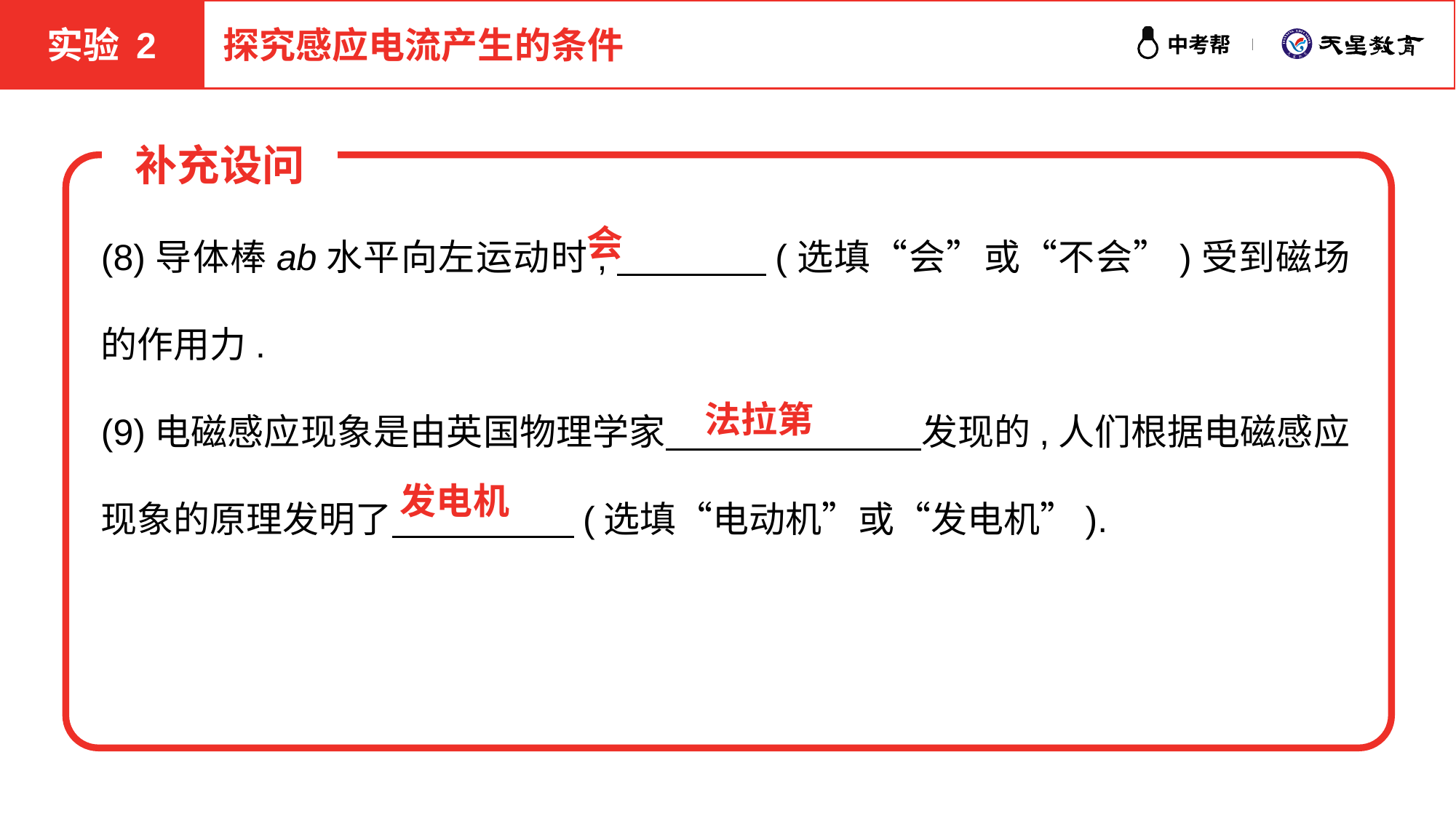

实验 2
探究感应电流产生的条件
补充设问

(8)导体棒ab水平向左运动时,　　　　(选填“会”或“不会”)受到磁场的作用力.
(9)电磁感应现象是由英国物理学家　　　　　　　发现的,人们根据电磁感应现象的原理发明了　　　　　(选填“电动机”或“发电机”).
会
法拉第
发电机